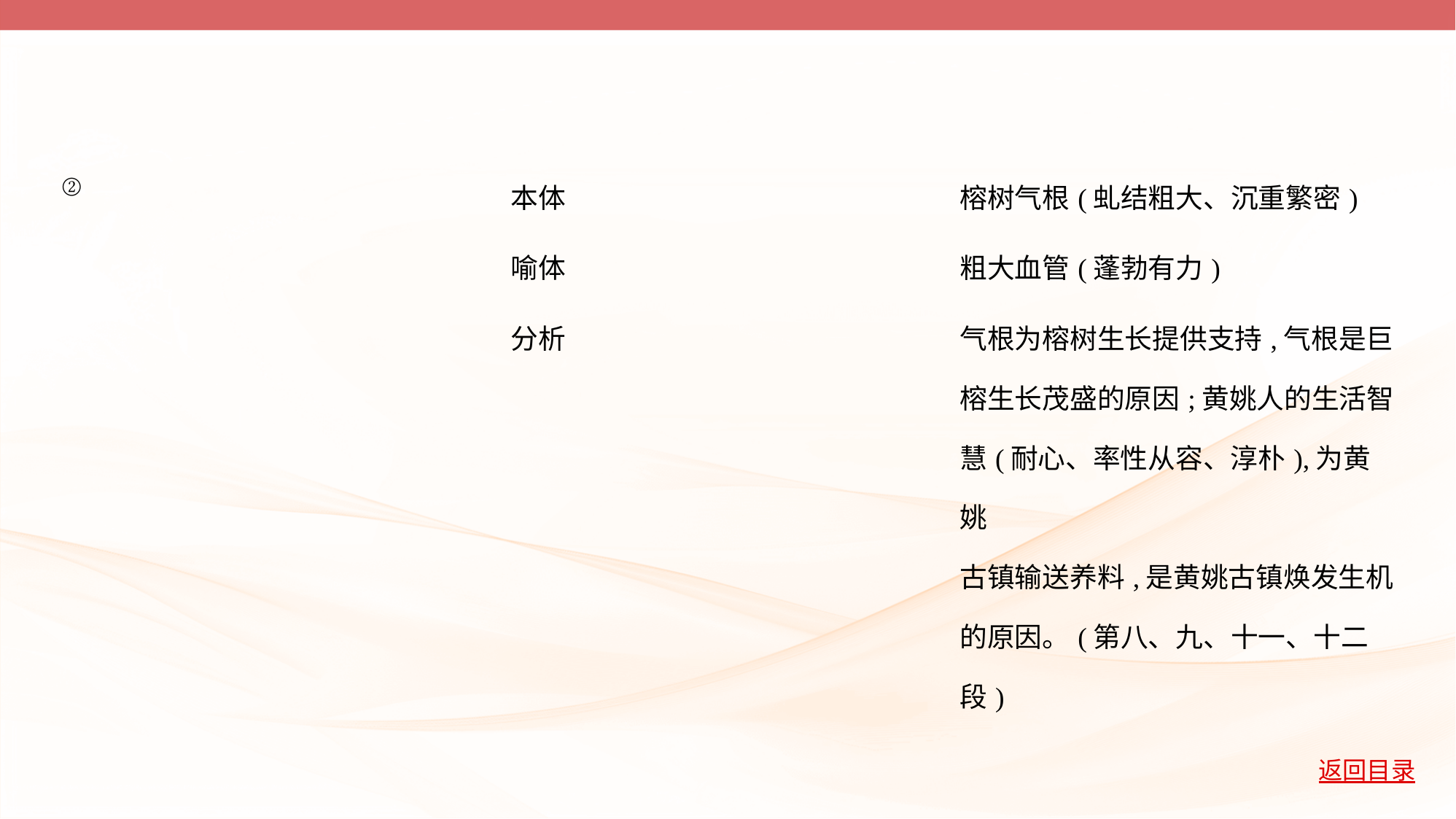

| ② | 本体 | 榕树气根(虬结粗大、沉重繁密) |
| --- | --- | --- |
|  | 喻体 | 粗大血管(蓬勃有力) |
|  | 分析 | 气根为榕树生长提供支持,气根是巨 榕生长茂盛的原因;黄姚人的生活智 慧(耐心、率性从容、淳朴),为黄姚 古镇输送养料,是黄姚古镇焕发生机 的原因。(第八、九、十一、十二段) |